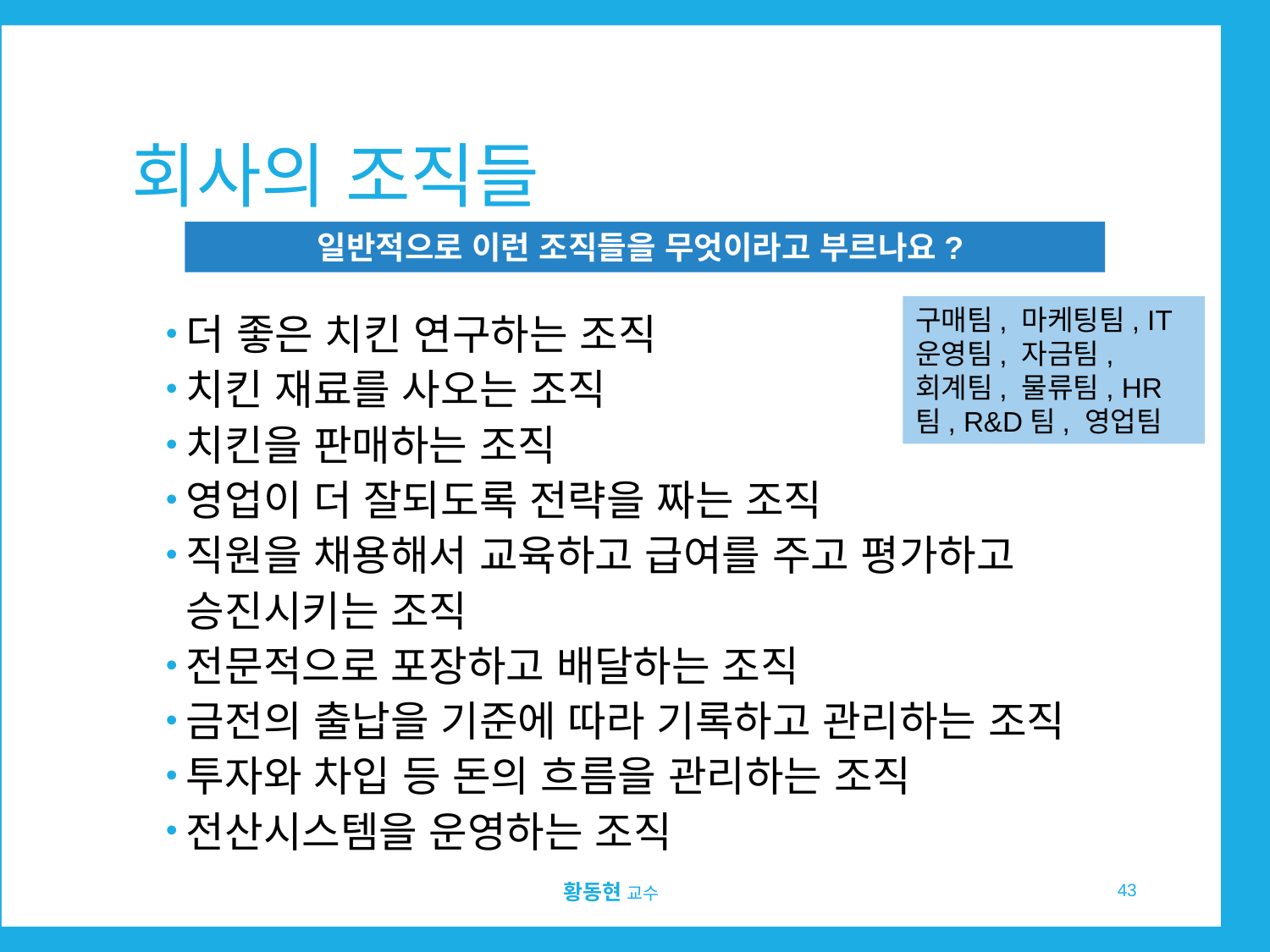

# 회사의 조직들
일반적으로 이런 조직들을 무엇이라고 부르나요?
구매팀, 마케팅팀, IT운영팀, 자금팀, 회계팀, 물류팀, HR팀, R&D팀, 영업팀
더 좋은 치킨 연구하는 조직
치킨 재료를 사오는 조직
치킨을 판매하는 조직
영업이 더 잘되도록 전략을 짜는 조직
직원을 채용해서 교육하고 급여를 주고 평가하고 승진시키는 조직
전문적으로 포장하고 배달하는 조직
금전의 출납을 기준에 따라 기록하고 관리하는 조직
투자와 차입 등 돈의 흐름을 관리하는 조직
전산시스템을 운영하는 조직
43